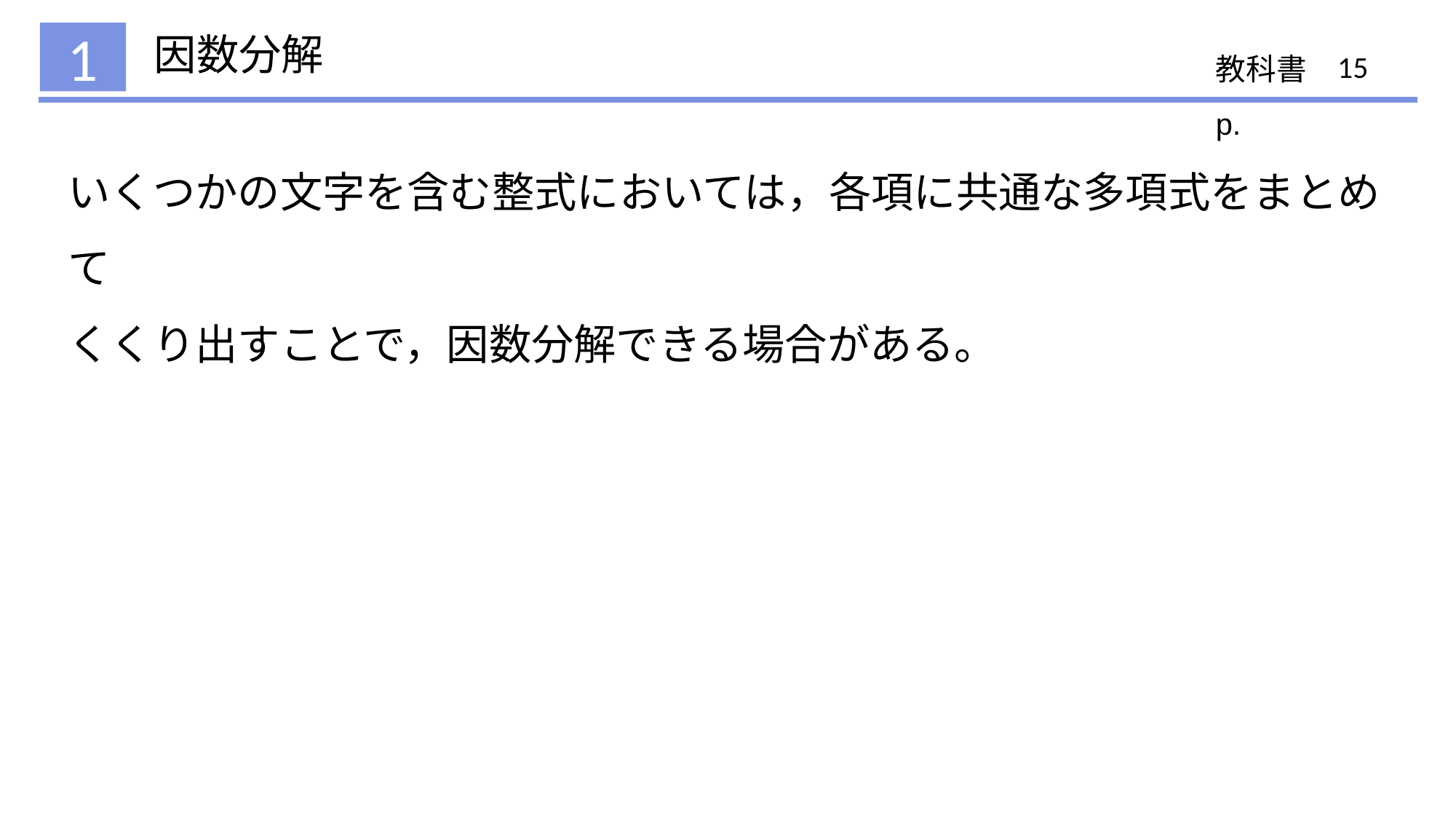

# 因数分解
1
15
いくつかの文字を含む整式においては，各項に共通な多項式をまとめて
くくり出すことで，因数分解できる場合がある。